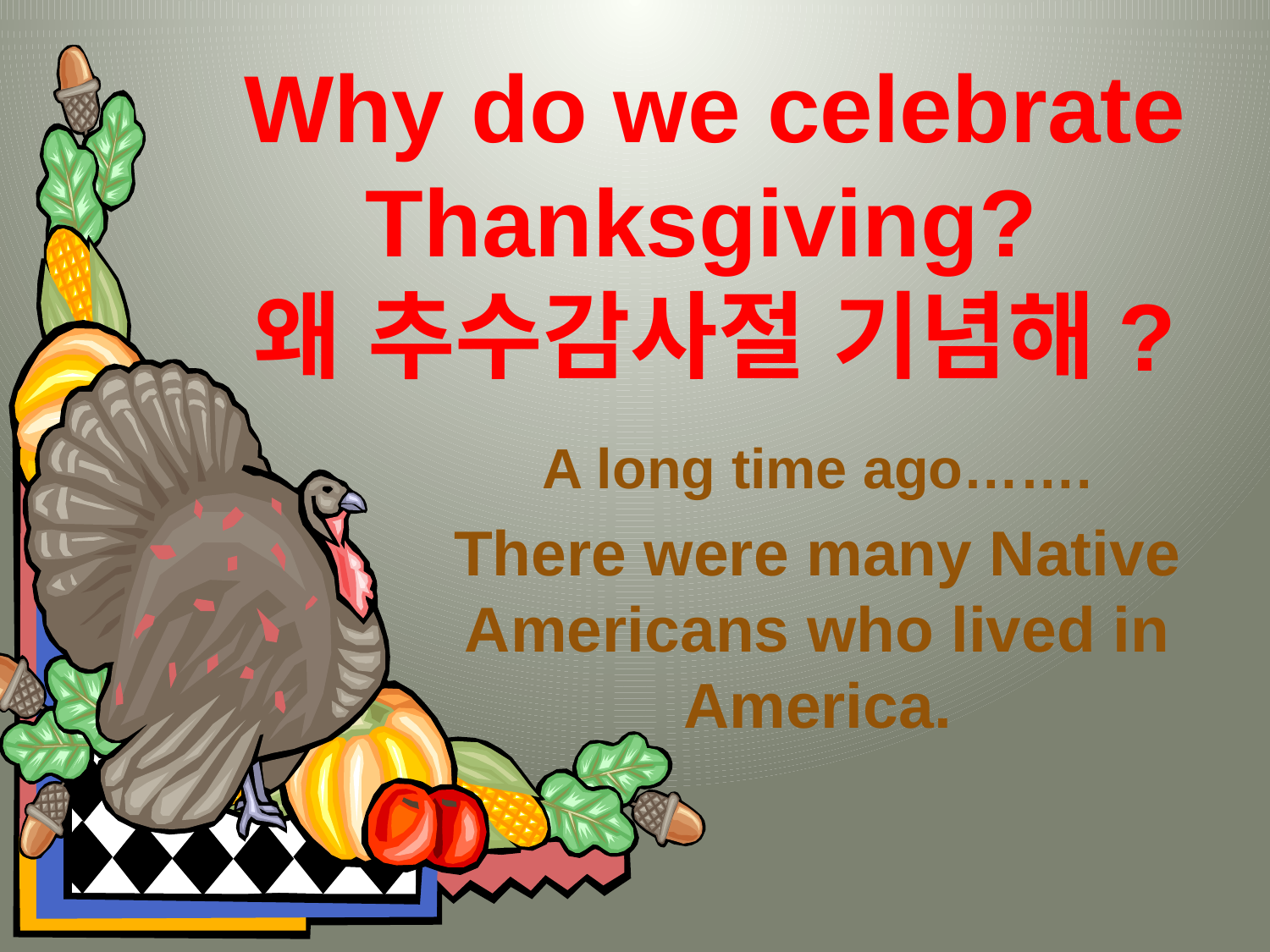

# Why do we celebrate Thanksgiving? 왜 추수감사절 기념해?
A long time ago…….
There were many Native Americans who lived in America.